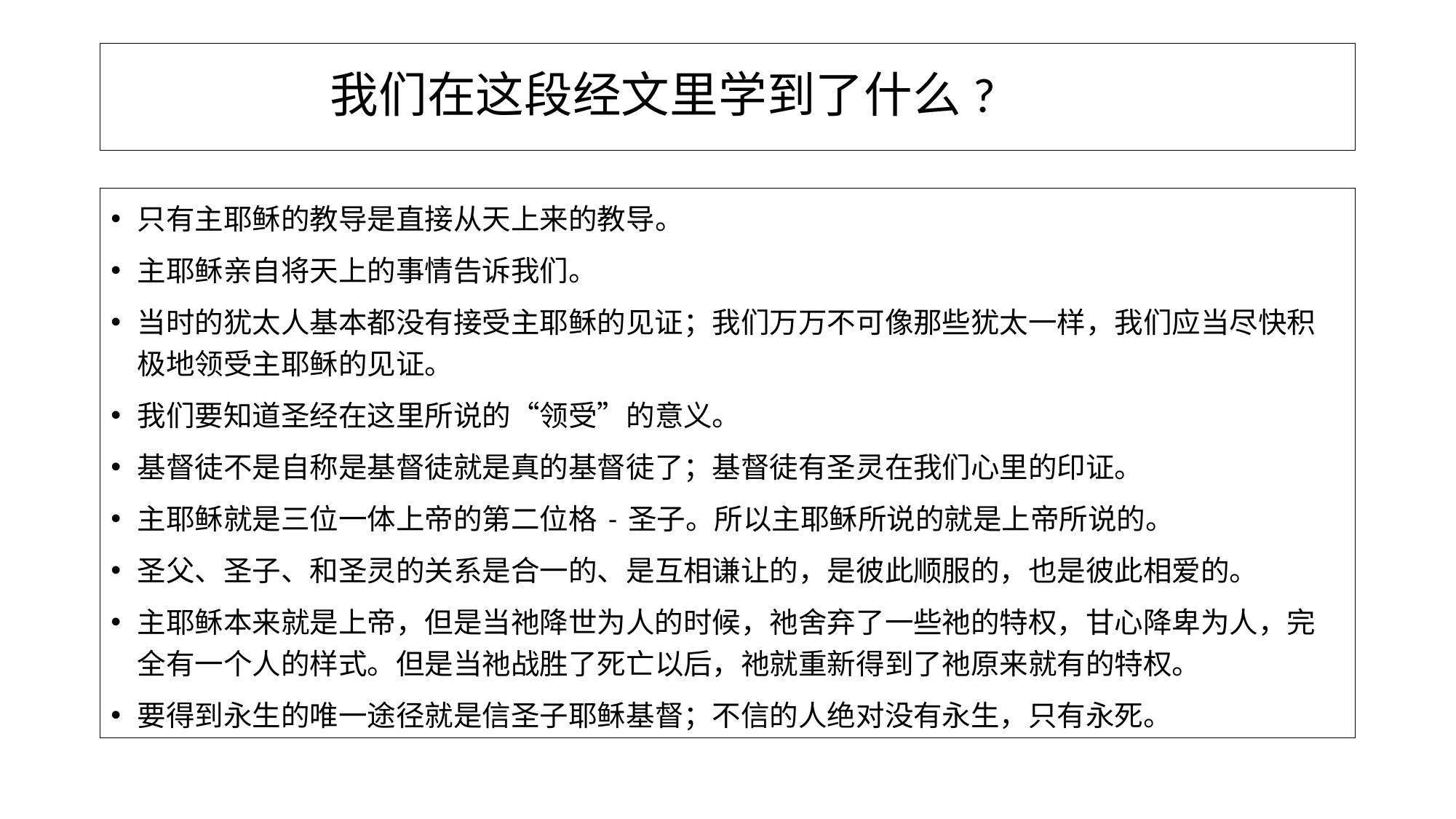

# 我们在这段经文里学到了什么?
只有主耶稣的教导是直接从天上来的教导。
主耶稣亲自将天上的事情告诉我们。
当时的犹太人基本都没有接受主耶稣的见证；我们万万不可像那些犹太一样，我们应当尽快积极地领受主耶稣的见证。
我们要知道圣经在这里所说的“领受”的意义。
基督徒不是自称是基督徒就是真的基督徒了；基督徒有圣灵在我们心里的印证。
主耶稣就是三位一体上帝的第二位格 - 圣子。所以主耶稣所说的就是上帝所说的。
圣父、圣子、和圣灵的关系是合一的、是互相谦让的，是彼此顺服的，也是彼此相爱的。
主耶稣本来就是上帝，但是当祂降世为人的时候，祂舍弃了一些祂的特权，甘心降卑为人，完全有一个人的样式。但是当祂战胜了死亡以后，祂就重新得到了祂原来就有的特权。
要得到永生的唯一途径就是信圣子耶稣基督；不信的人绝对没有永生，只有永死。